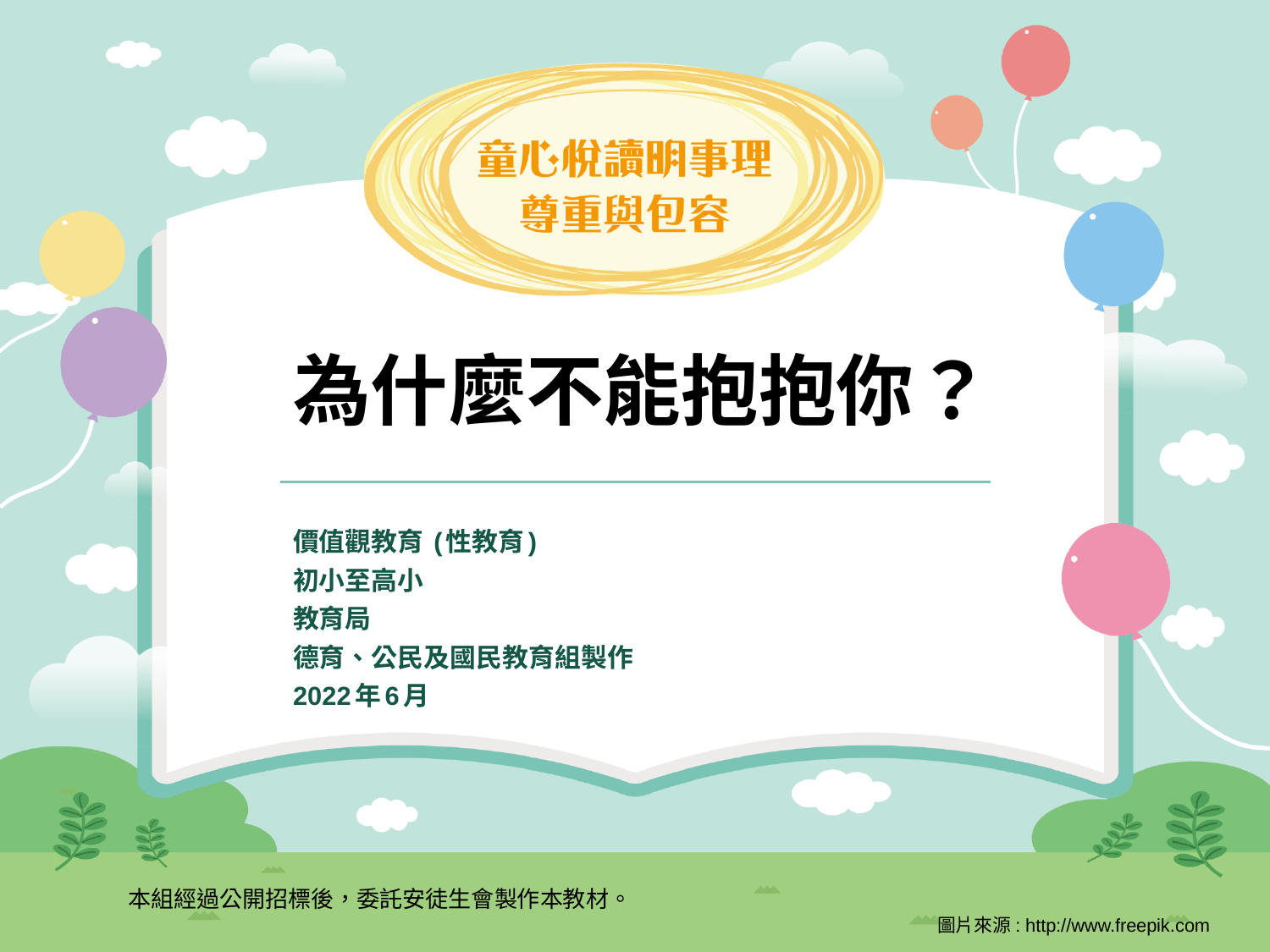

為什麼不能抱抱你？
價值觀教育 (性教育)
初小至高小
教育局
德育、公民及國民教育組製作
2022年6月

本組經過公開招標後，委託安徒生會製作本教材。
圖片來源: http://www.freepik.com